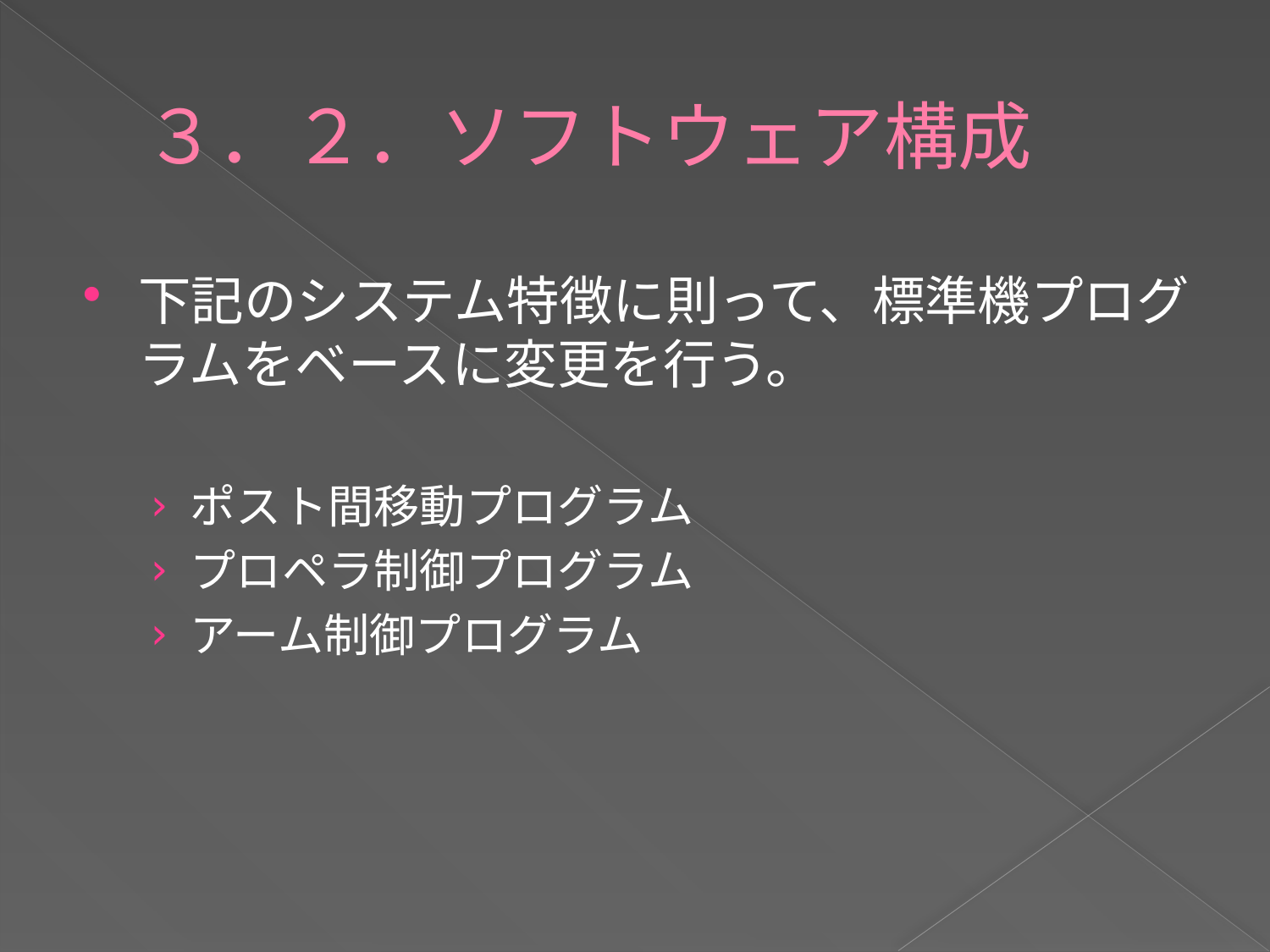

# ３．２．ソフトウェア構成
下記のシステム特徴に則って、標準機プログラムをベースに変更を行う。

ポスト間移動プログラム
プロペラ制御プログラム
アーム制御プログラム